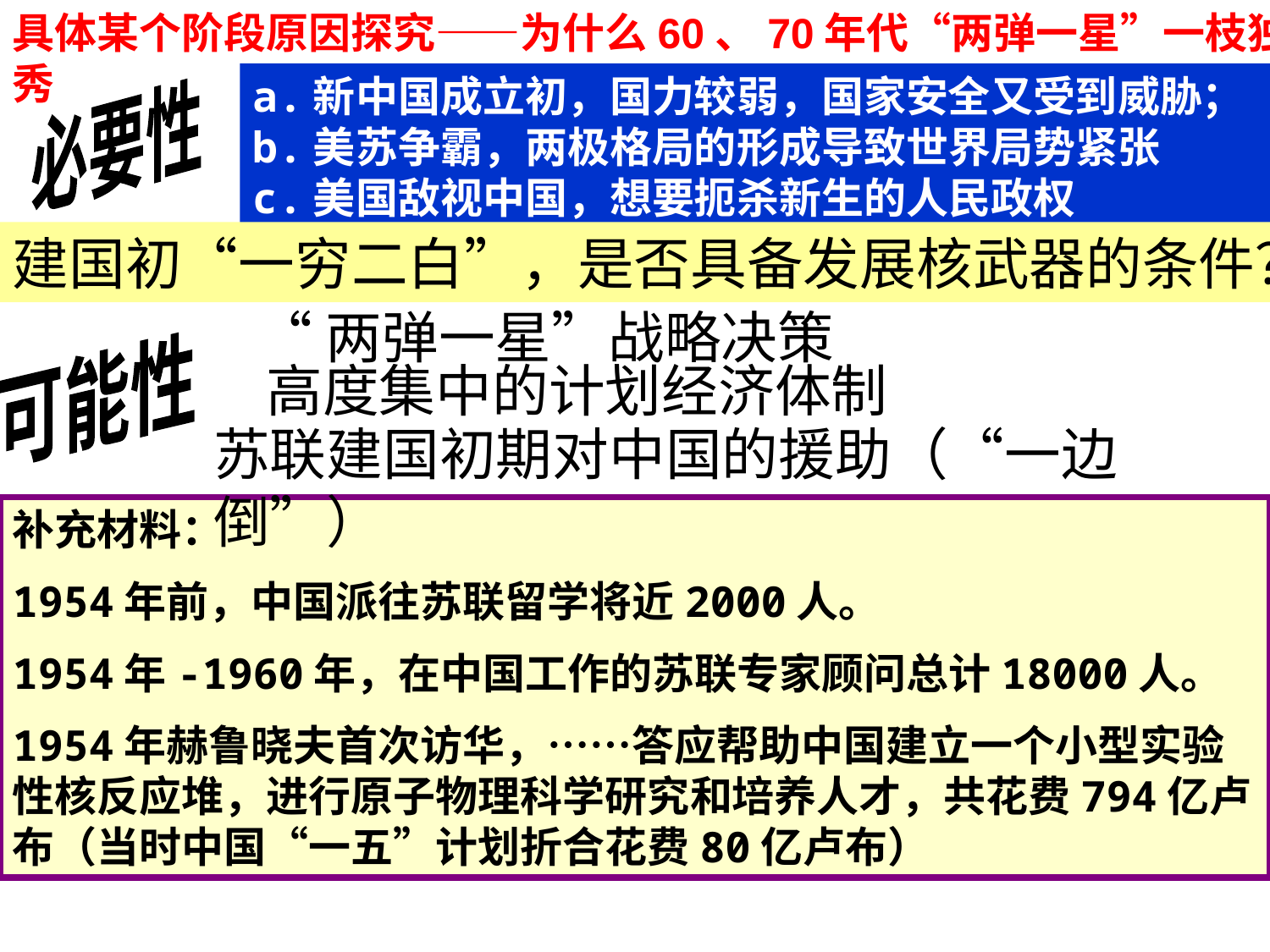

具体某个阶段原因探究——为什么60、70年代“两弹一星”一枝独秀
a.新中国成立初，国力较弱，国家安全又受到威胁；
b.美苏争霸，两极格局的形成导致世界局势紧张
c.美国敌视中国，想要扼杀新生的人民政权
必要性
建国初“一穷二白”，是否具备发展核武器的条件？
“两弹一星”战略决策
可能性
高度集中的计划经济体制
苏联建国初期对中国的援助（“一边倒”）
补充材料：
1954年前，中国派往苏联留学将近2000人。
1954年-1960年，在中国工作的苏联专家顾问总计18000人。
1954年赫鲁晓夫首次访华，……答应帮助中国建立一个小型实验性核反应堆，进行原子物理科学研究和培养人才，共花费794亿卢布（当时中国“一五”计划折合花费80亿卢布）